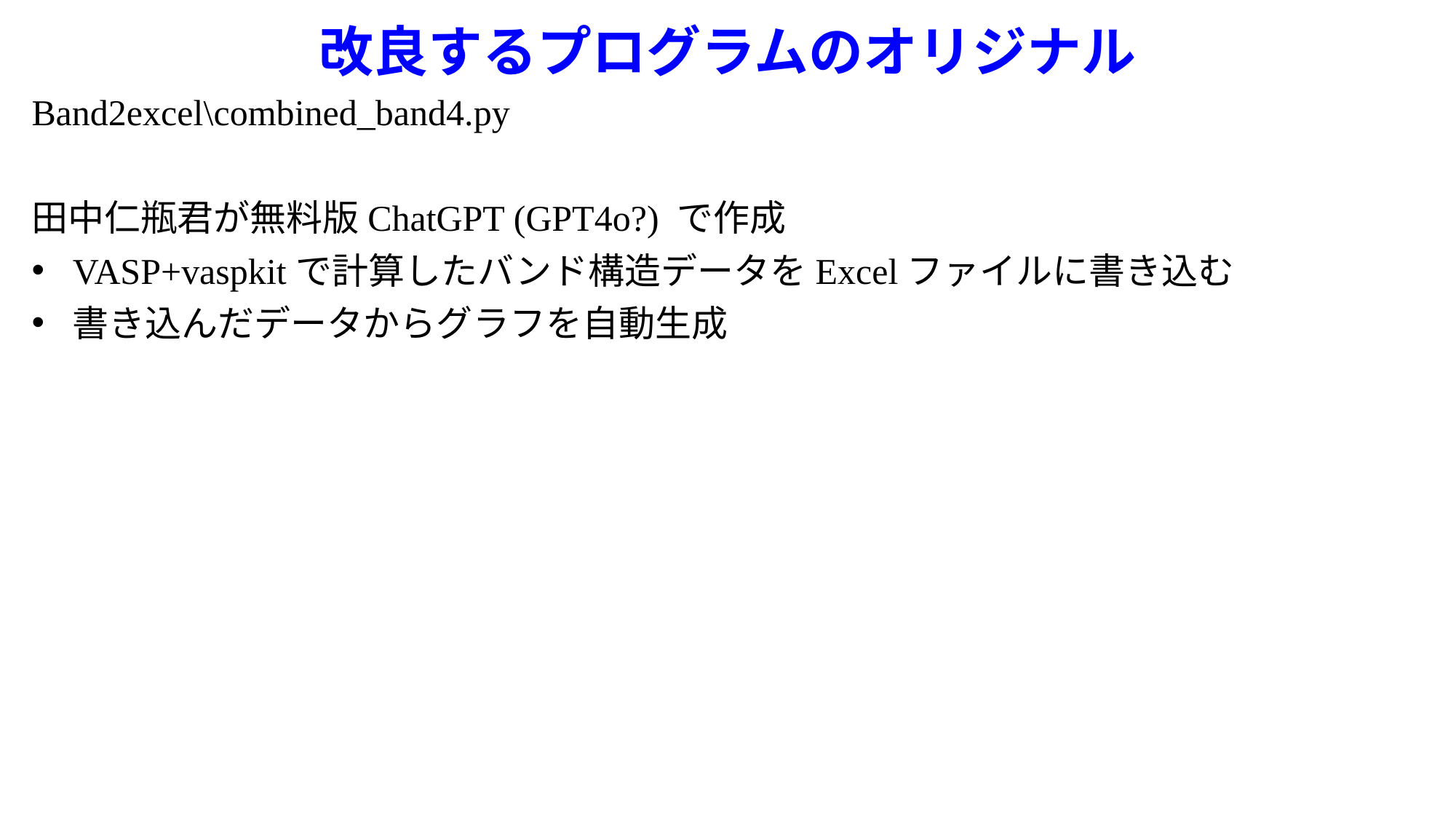

# 改良するプログラムのオリジナル
Band2excel\combined_band4.py

田中仁瓶君が無料版ChatGPT (GPT4o?) で作成
VASP+vaspkitで計算したバンド構造データをExcelファイルに書き込む
書き込んだデータからグラフを自動生成